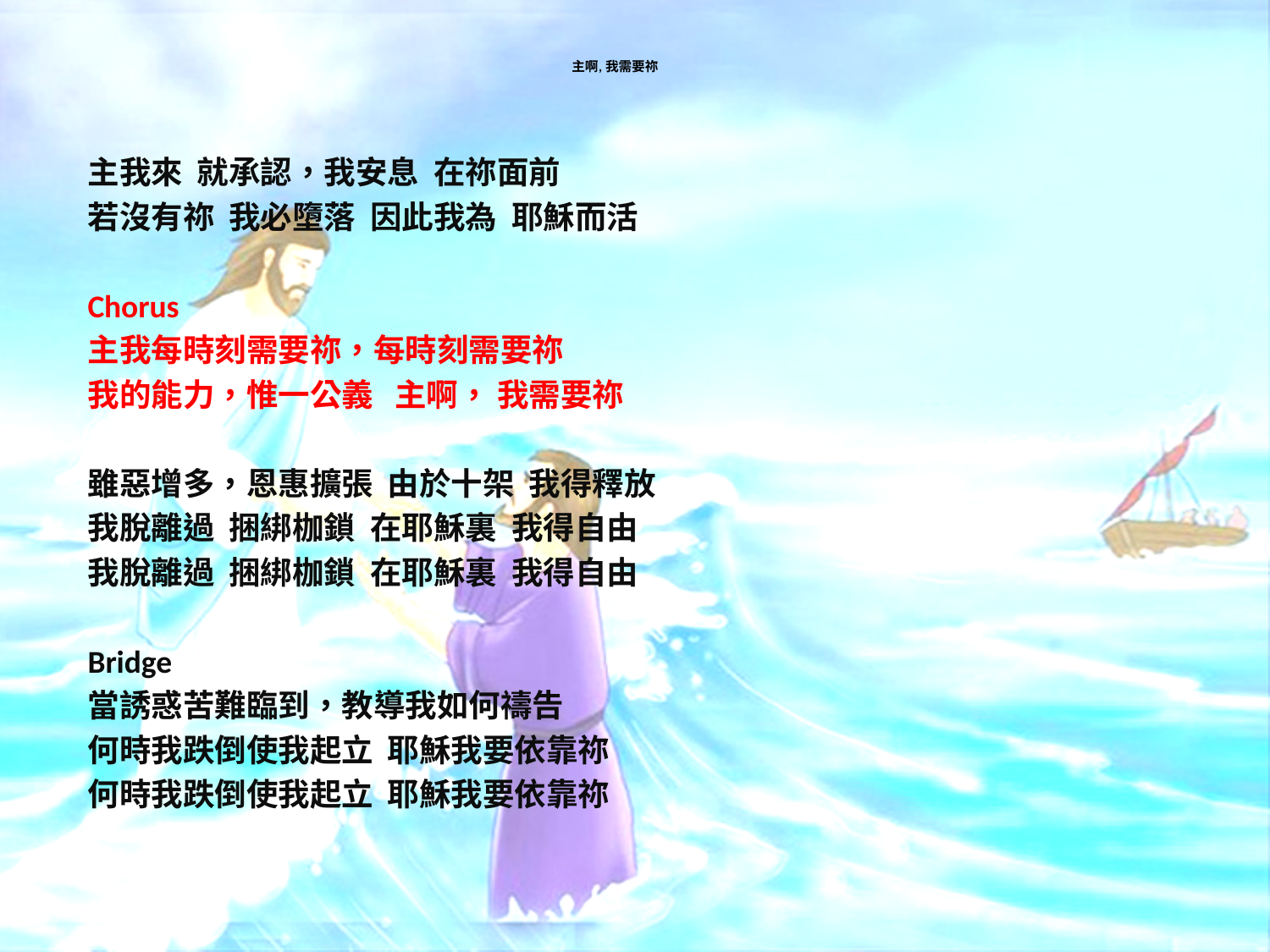

# 主啊, 我需要祢
主我來  就承認，我安息  在祢面前
若沒有祢  我必墮落  因此我為  耶穌而活

Chorus
主我每時刻需要祢，每時刻需要祢
我的能力，惟一公義   主啊， 我需要祢

雖惡增多，恩惠擴張  由於十架  我得釋放
我脫離過  捆綁枷鎖  在耶穌裏  我得自由
我脫離過  捆綁枷鎖  在耶穌裏  我得自由

Bridge
當誘惑苦難臨到，教導我如何禱告
何時我跌倒使我起立  耶穌我要依靠祢
何時我跌倒使我起立  耶穌我要依靠祢